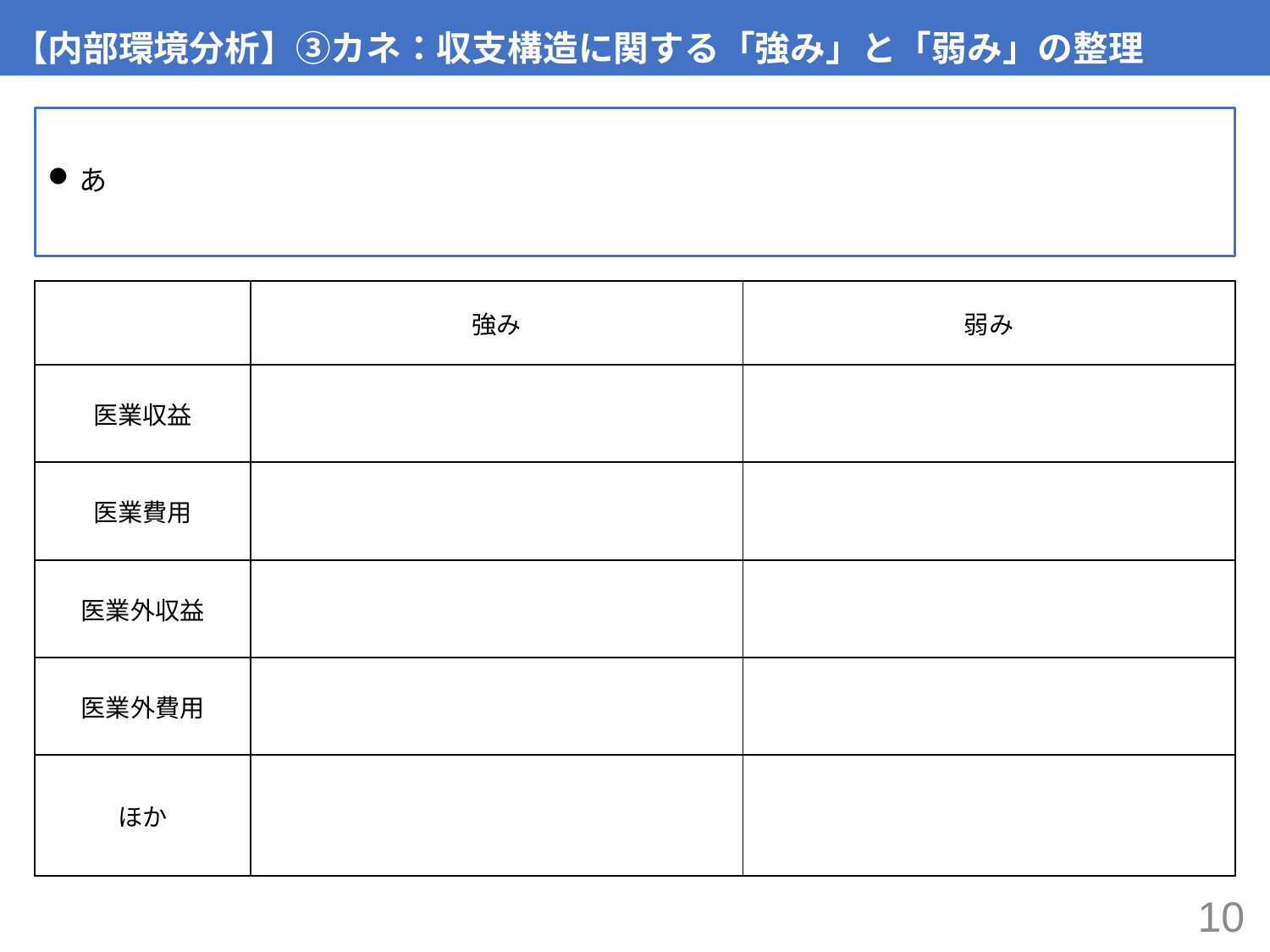

# 【内部環境分析】③カネ：収支構造に関する「強み」と「弱み」の整理
あ
|  | 強み | 弱み |
| --- | --- | --- |
| 医業収益 |  |  |
| 医業費用 |  |  |
| 医業外収益 |  |  |
| 医業外費用 |  |  |
| ほか |  |  |
10